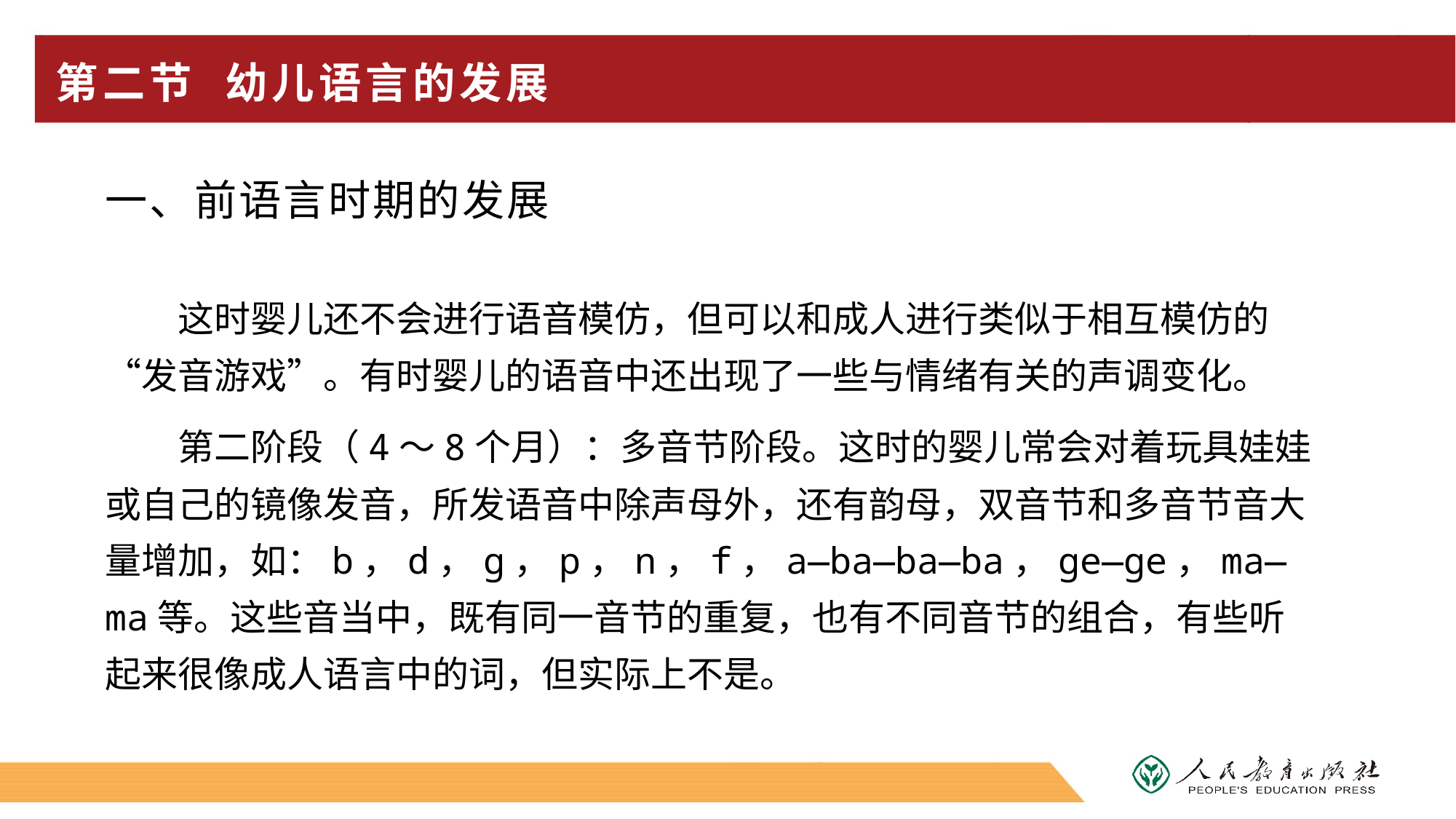

# 第二节  幼儿语言的发展
一、前语言时期的发展
这时婴儿还不会进行语音模仿，但可以和成人进行类似于相互模仿的“发音游戏”。有时婴儿的语音中还出现了一些与情绪有关的声调变化。
第二阶段（4～8个月）：多音节阶段。这时的婴儿常会对着玩具娃娃或自己的镜像发音，所发语音中除声母外，还有韵母，双音节和多音节音大量增加，如：b，d，g，p，n，f，a—ba—ba—ba，ge—ge，ma—ma等。这些音当中，既有同一音节的重复，也有不同音节的组合，有些听起来很像成人语言中的词，但实际上不是。